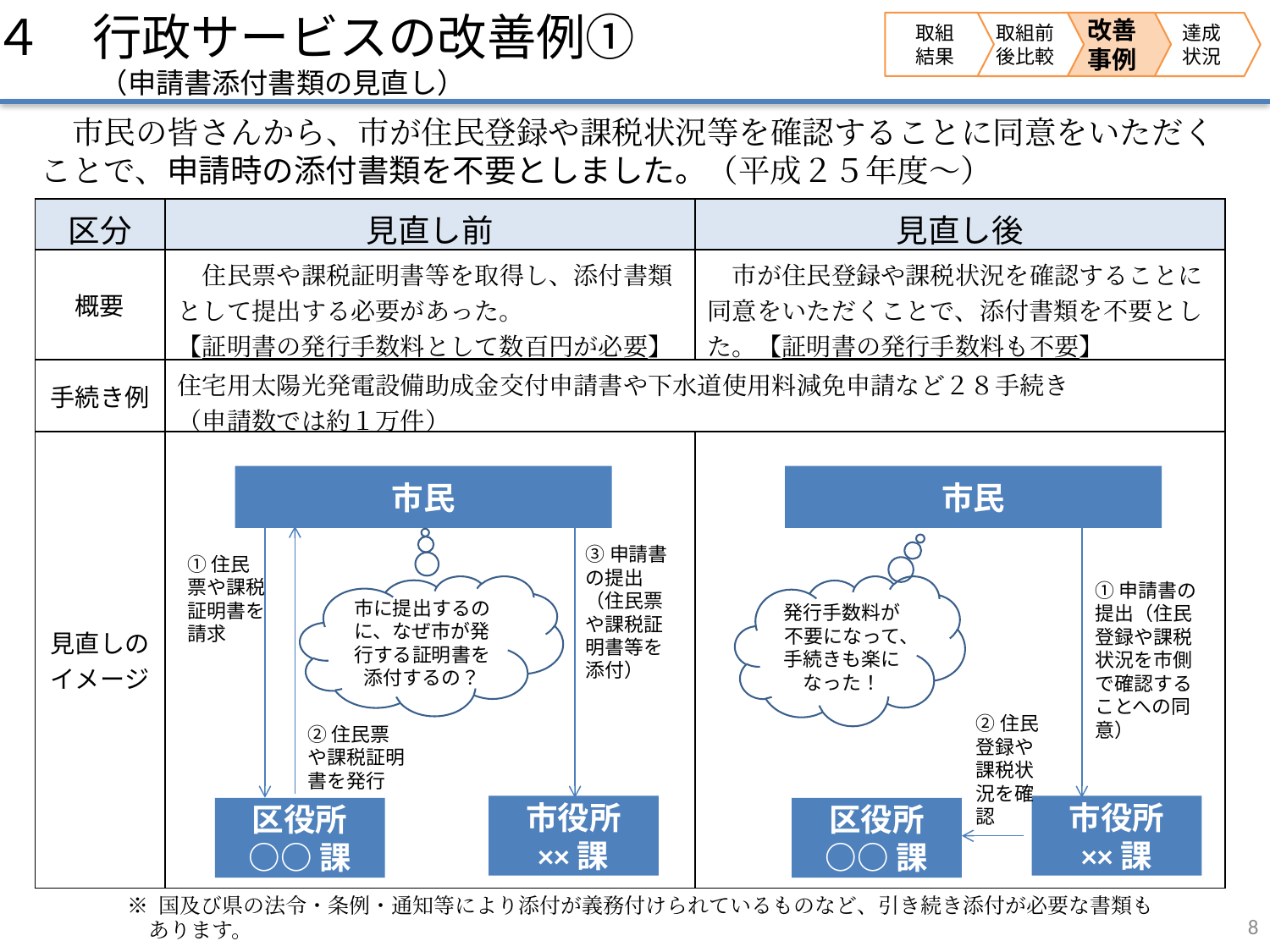

４　行政サービスの改善例①
　　　　　（申請書添付書類の見直し）
取組
結果
改善
事例
取組前後比較
達成
状況
　市民の皆さんから、市が住民登録や課税状況等を確認することに同意をいただくことで、申請時の添付書類を不要としました。（平成２５年度～）
| 区分 | 見直し前 | 見直し後 |
| --- | --- | --- |
| 概要 | 住民票や課税証明書等を取得し、添付書類として提出する必要があった。 【証明書の発行手数料として数百円が必要】 | 市が住民登録や課税状況を確認することに同意をいただくことで、添付書類を不要とした。【証明書の発行手数料も不要】 |
| 手続き例 | 住宅用太陽光発電設備助成金交付申請書や下水道使用料減免申請など２８手続き （申請数では約１万件） |  |
| 見直しのイメージ |  |  |
市民
市民
③申請書の提出（住民票や課税証明書等を添付）
①住民票や課税証明書を請求
①申請書の提出（住民登録や課税状況を市側で確認することへの同意）
市に提出するのに、なぜ市が発行する証明書を
添付するの？
発行手数料が不要になって、手続きも楽になった！
②住民登録や課税状況を確認
②住民票や課税証明書を発行
市役所
××課
市役所
××課
区役所
○○課
区役所
○○課
※ 国及び県の法令・条例・通知等により添付が義務付けられているものなど、引き続き添付が必要な書類も
　あります。
8